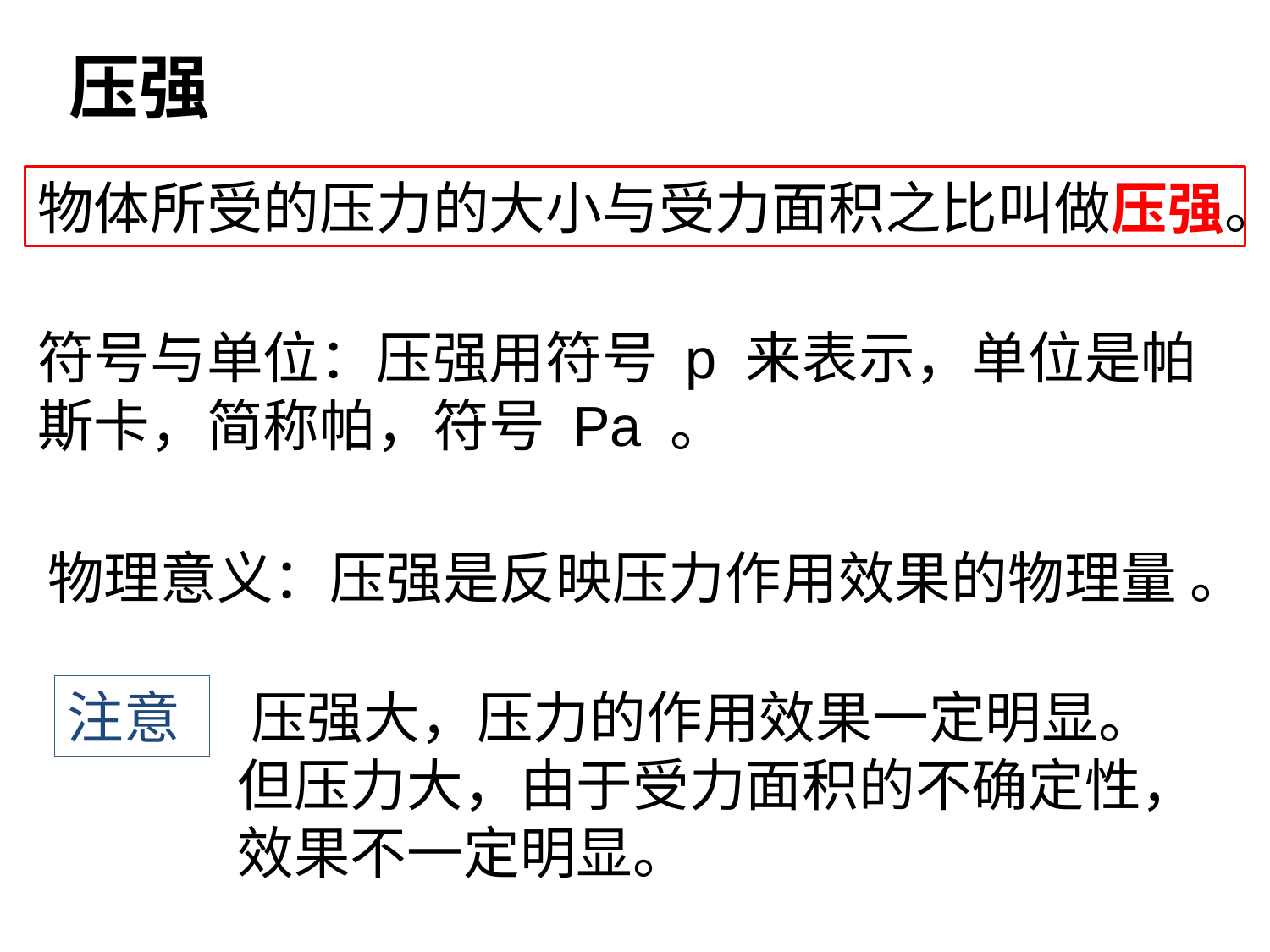

压强
物体所受的压力的大小与受力面积之比叫做压强。
符号与单位：压强用符号 p 来表示，单位是帕斯卡，简称帕，符号 Pa 。
物理意义：压强是反映压力作用效果的物理量 。
注意
﻿压强大，压力的作用效果一定明显。但压力大，由于受力面积的不确定性，效果不一定明显。